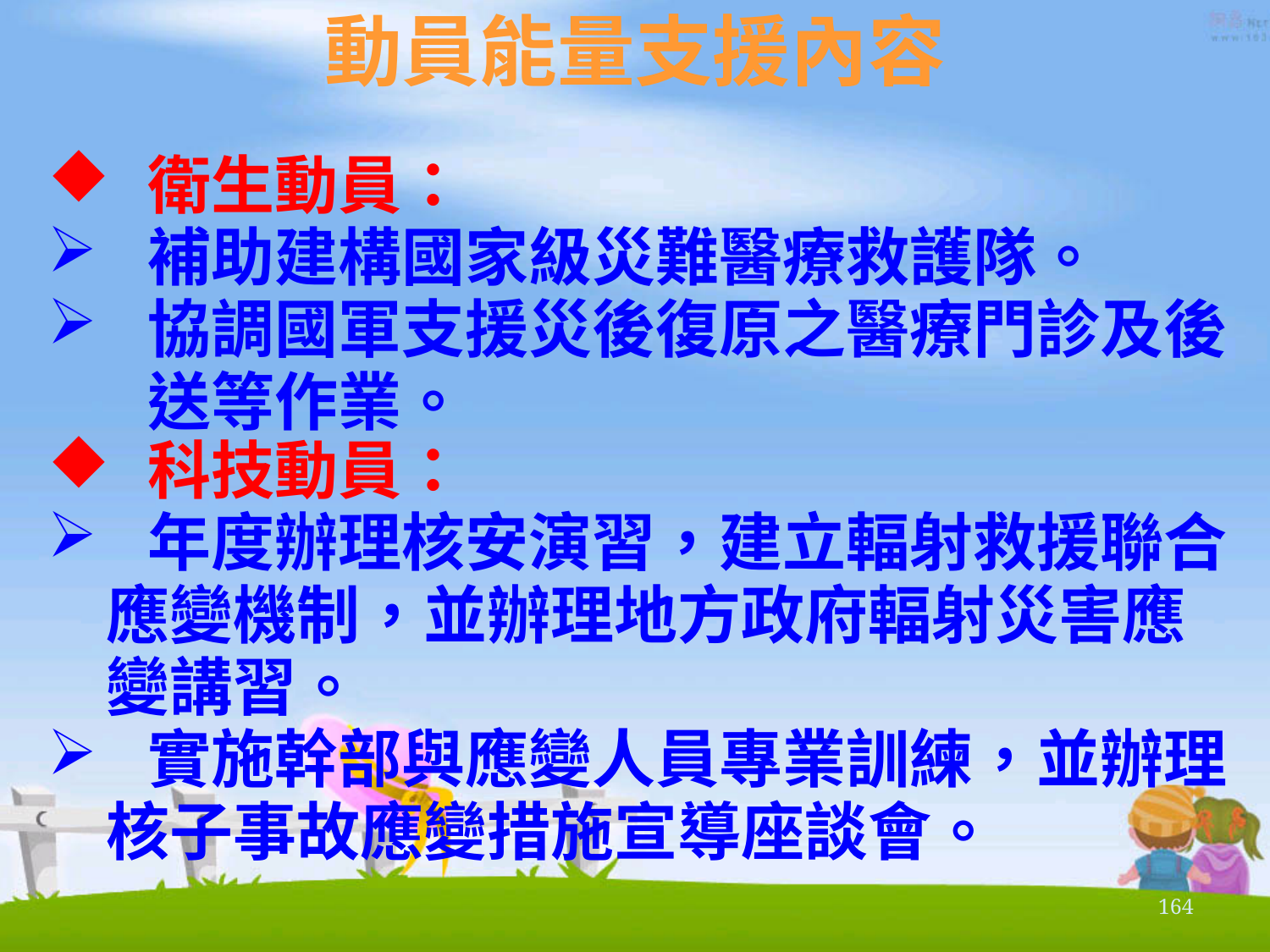

# 動員能量支援內容
衛生動員：
補助建構國家級災難醫療救護隊。
協調國軍支援災後復原之醫療門診及後送等作業。
科技動員：
年度辦理核安演習，建立輻射救援聯合
   應變機制，並辦理地方政府輻射災害應
   變講習。
實施幹部與應變人員專業訓練，並辦理
   核子事故應變措施宣導座談會。
164